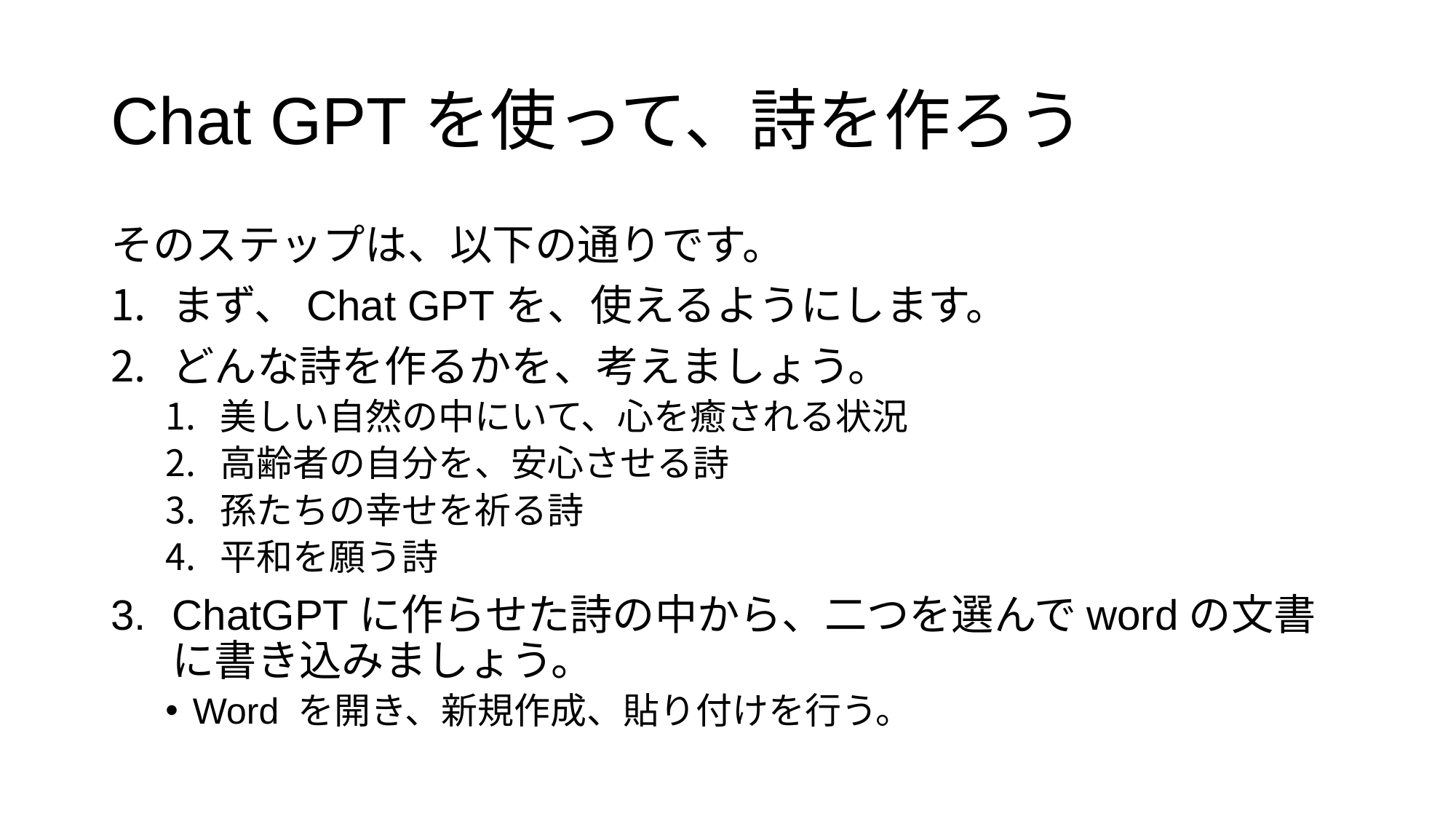

# Chat GPTを使って、詩を作ろう
そのステップは、以下の通りです。
まず、Chat GPTを、使えるようにします。
どんな詩を作るかを、考えましょう。
美しい自然の中にいて、心を癒される状況
高齢者の自分を、安心させる詩
孫たちの幸せを祈る詩
平和を願う詩
ChatGPTに作らせた詩の中から、二つを選んでwordの文書に書き込みましょう。
Word を開き、新規作成、貼り付けを行う。